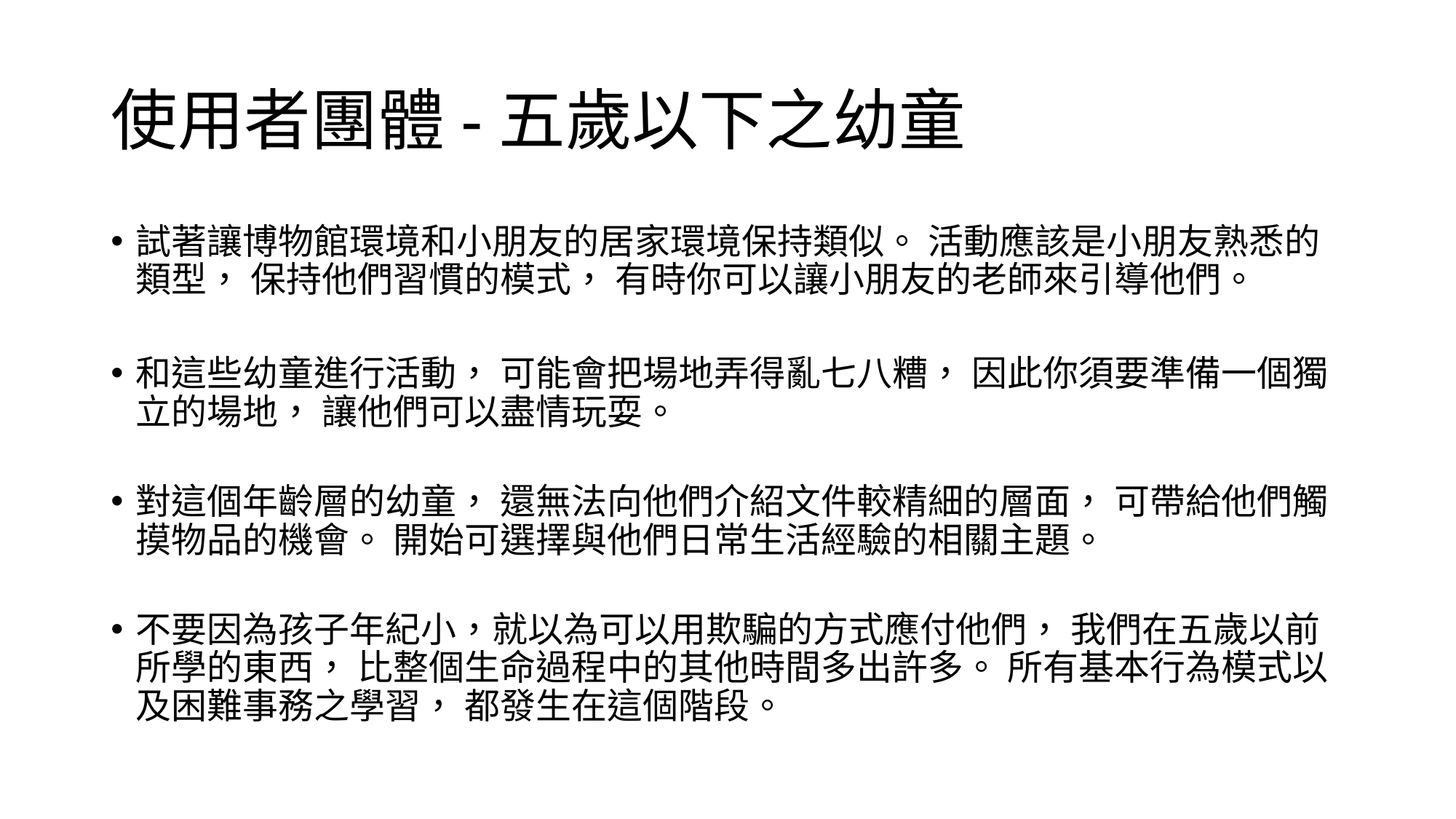

# 使用者團體-五歲以下之幼童
試著讓博物館環境和小朋友的居家環境保持類似。 活動應該是小朋友熟悉的類型， 保持他們習慣的模式， 有時你可以讓小朋友的老師來引導他們。
和這些幼童進行活動， 可能會把場地弄得亂七八糟， 因此你須要準備一個獨立的場地， 讓他們可以盡情玩耍。
對這個年齡層的幼童， 還無法向他們介紹文件較精細的層面， 可帶給他們觸摸物品的機會。 開始可選擇與他們日常生活經驗的相關主題。
不要因為孩子年紀小，就以為可以用欺騙的方式應付他們， 我們在五歲以前所學的東西， 比整個生命過程中的其他時間多出許多。 所有基本行為模式以及困難事務之學習， 都發生在這個階段。